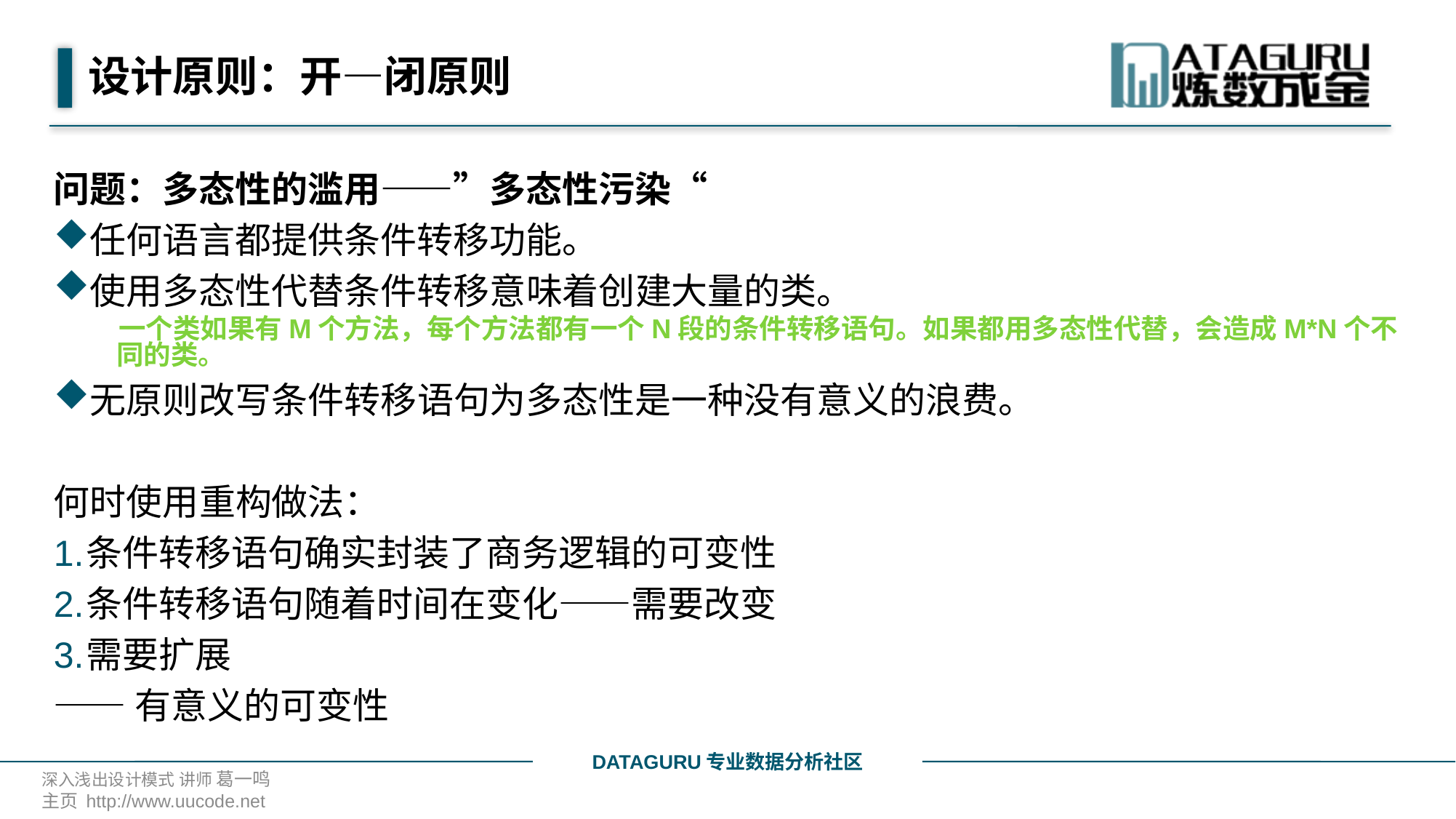

# 设计原则：开—闭原则
问题：多态性的滥用——”多态性污染“
任何语言都提供条件转移功能。
使用多态性代替条件转移意味着创建大量的类。
一个类如果有M个方法，每个方法都有一个N段的条件转移语句。如果都用多态性代替，会造成M*N个不同的类。
无原则改写条件转移语句为多态性是一种没有意义的浪费。

何时使用重构做法：
条件转移语句确实封装了商务逻辑的可变性
条件转移语句随着时间在变化——需要改变
需要扩展
——有意义的可变性